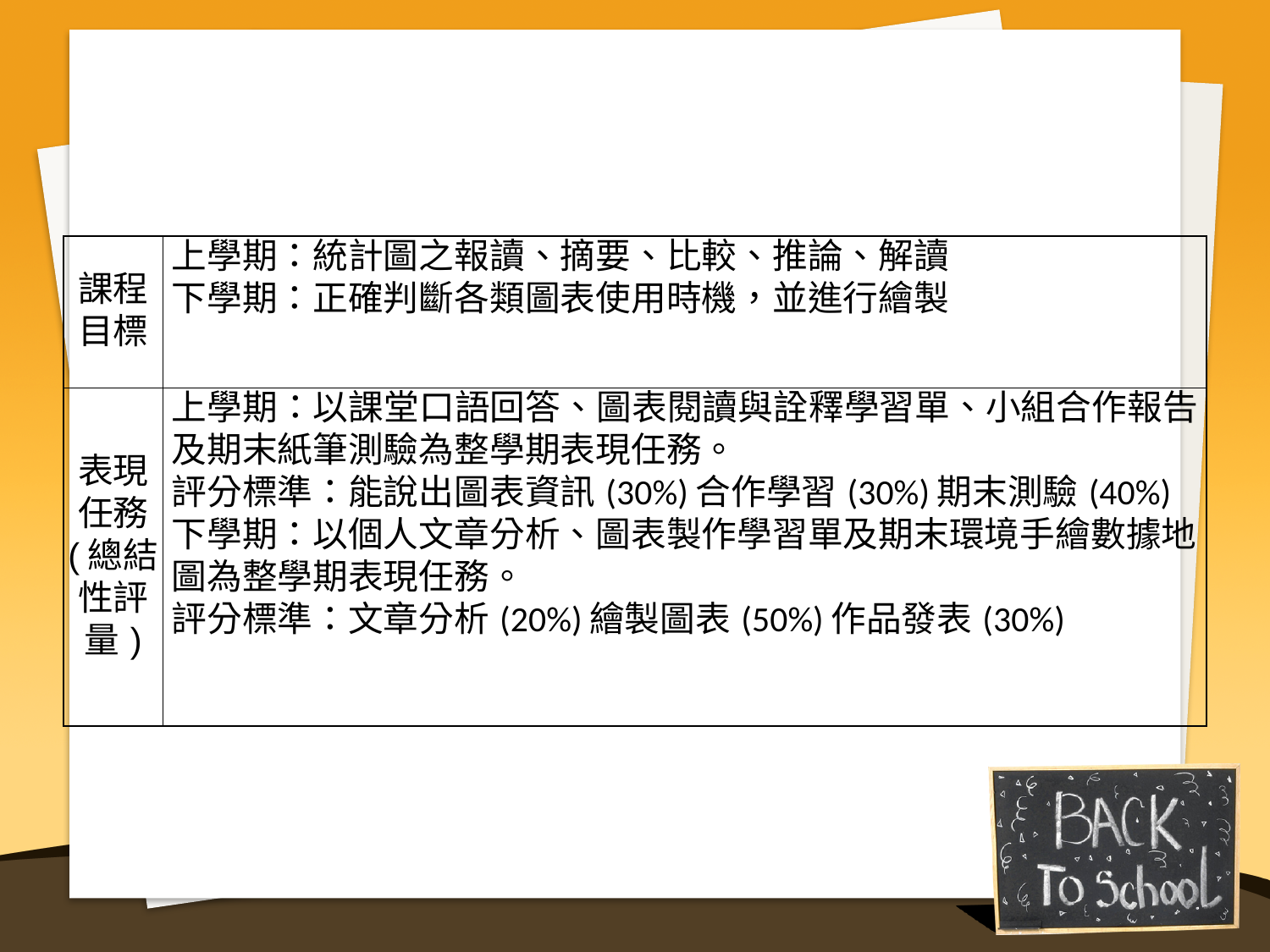

| 課程目標 | 上學期：統計圖之報讀、摘要、比較、推論、解讀 下學期：正確判斷各類圖表使用時機，並進行繪製 |
| --- | --- |
| 表現任務 (總結性評量) | 上學期：以課堂口語回答、圖表閱讀與詮釋學習單、小組合作報告及期末紙筆測驗為整學期表現任務。 評分標準：能說出圖表資訊(30%)合作學習(30%)期末測驗(40%) 下學期：以個人文章分析、圖表製作學習單及期末環境手繪數據地圖為整學期表現任務。 評分標準：文章分析(20%)繪製圖表(50%)作品發表(30%) |